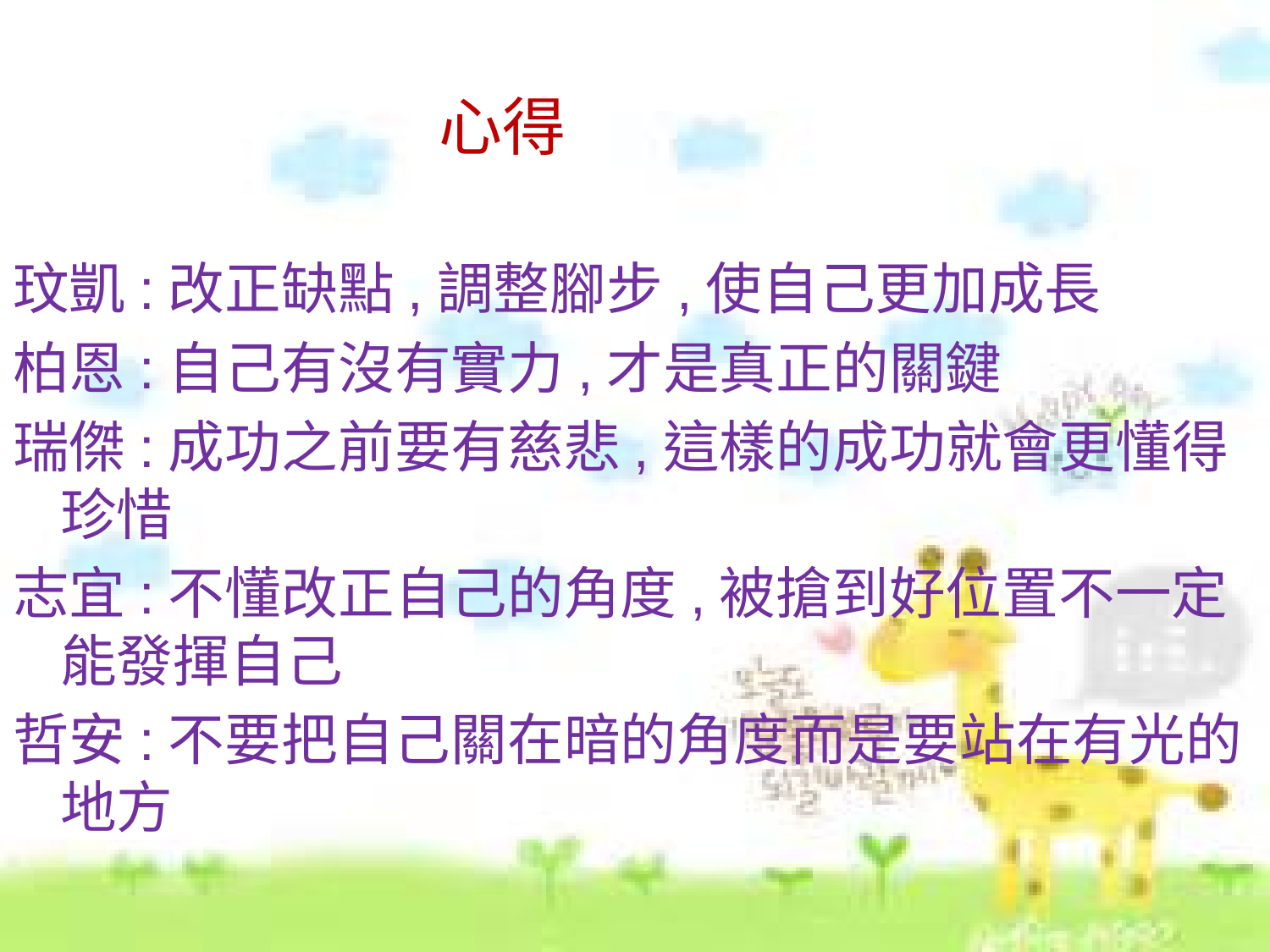

心得

玟凱:改正缺點,調整腳步,使自己更加成長
柏恩:自己有沒有實力,才是真正的關鍵
瑞傑:成功之前要有慈悲,這樣的成功就會更懂得珍惜
志宜:不懂改正自己的角度,被搶到好位置不一定能發揮自己
哲安:不要把自己關在暗的角度而是要站在有光的地方